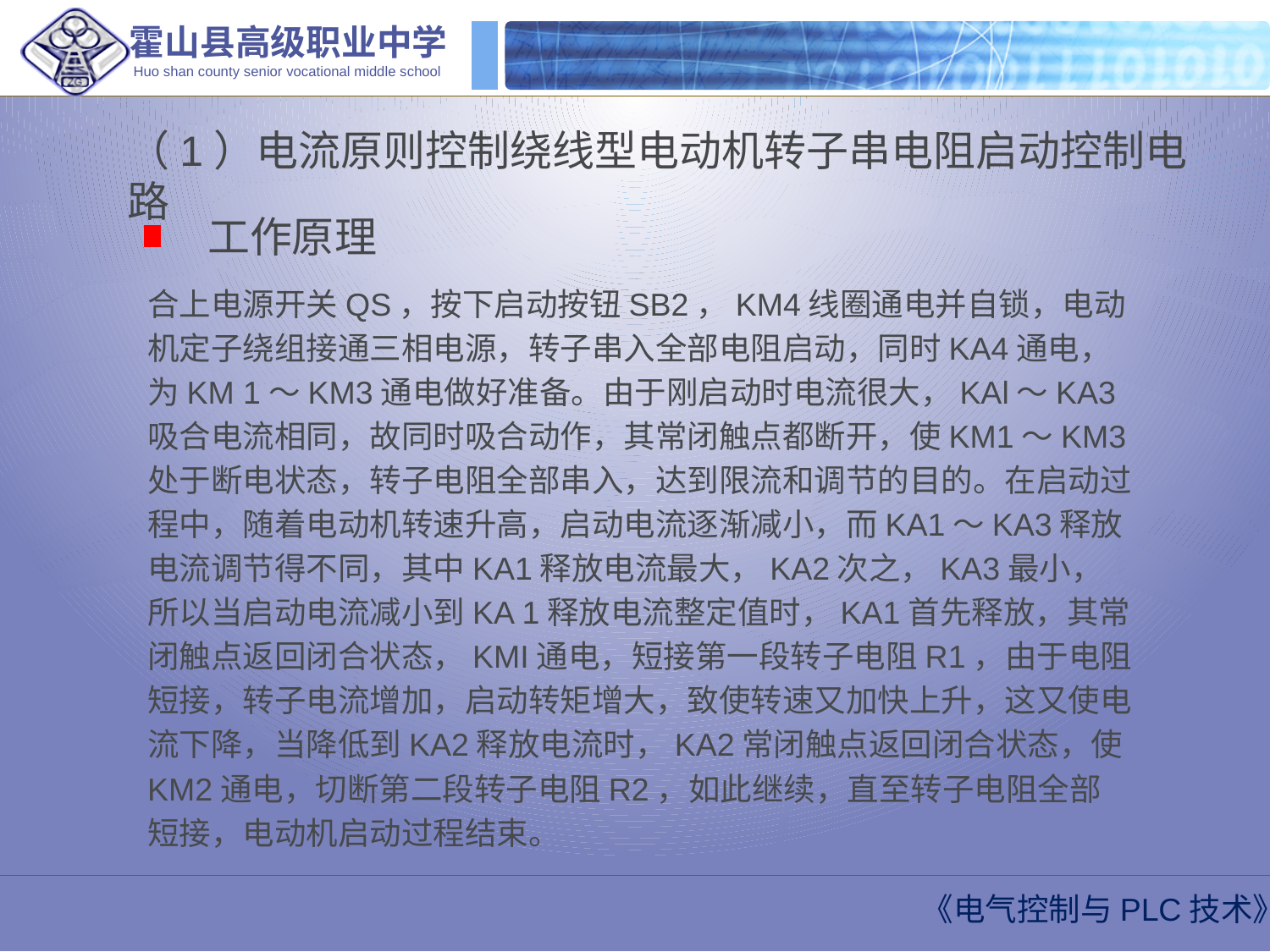

（1）电流原则控制绕线型电动机转子串电阻启动控制电路
工作原理

合上电源开关QS，按下启动按钮SB2，KM4线圈通电并自锁，电动机定子绕组接通三相电源，转子串入全部电阻启动，同时KA4通电，为KM 1～KM3通电做好准备。由于刚启动时电流很大，KAl～KA3吸合电流相同，故同时吸合动作，其常闭触点都断开，使KM1～KM3处于断电状态，转子电阻全部串入，达到限流和调节的目的。在启动过程中，随着电动机转速升高，启动电流逐渐减小，而KA1～KA3释放电流调节得不同，其中KA1释放电流最大，KA2次之，KA3最小，所以当启动电流减小到KA 1释放电流整定值时，KA1首先释放，其常闭触点返回闭合状态，KMI通电，短接第一段转子电阻R1，由于电阻短接，转子电流增加，启动转矩增大，致使转速又加快上升，这又使电流下降，当降低到KA2释放电流时，KA2常闭触点返回闭合状态，使KM2通电，切断第二段转子电阻R2，如此继续，直至转子电阻全部短接，电动机启动过程结束。